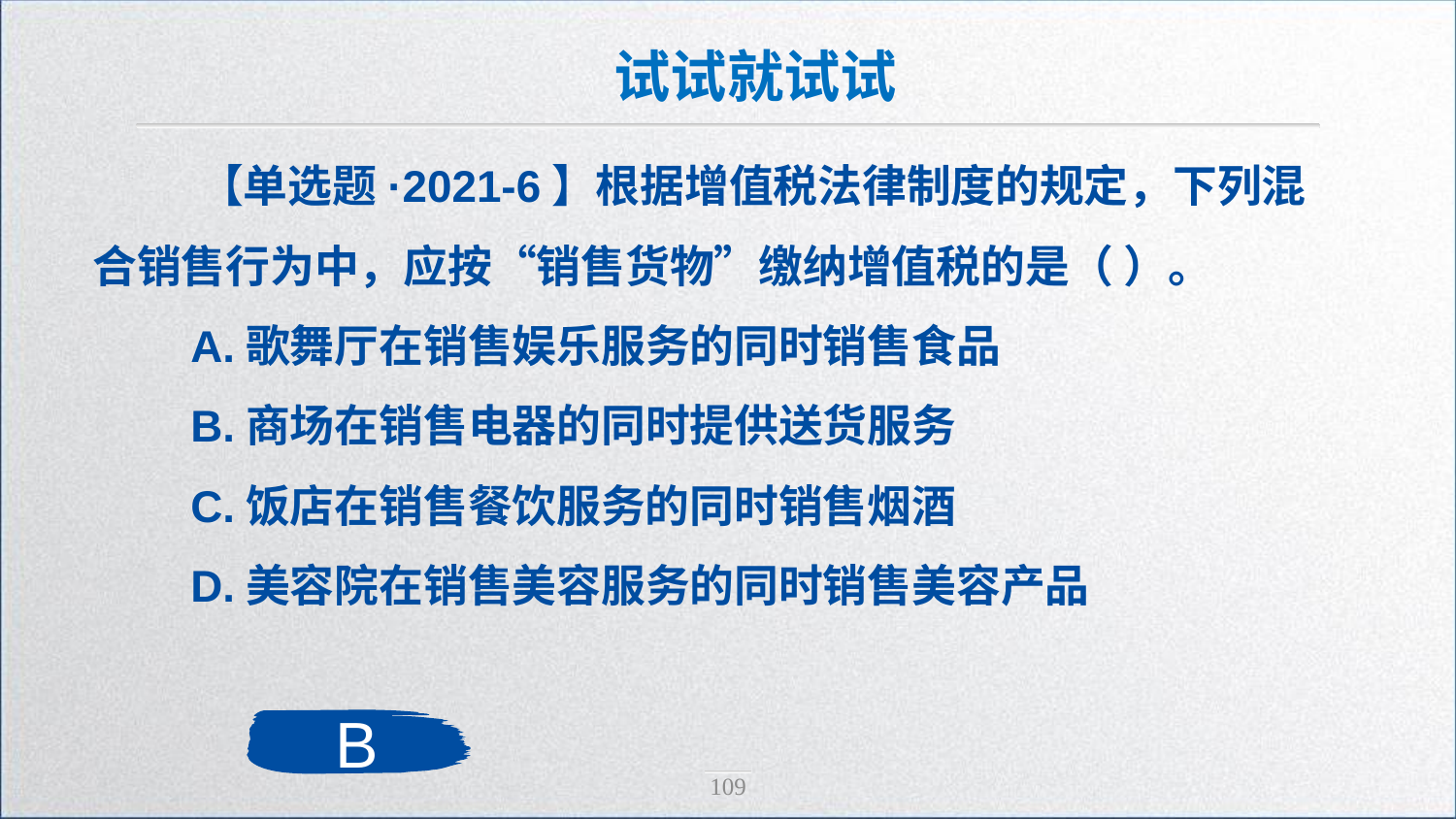

试试就试试
 【单选题·2021-6】根据增值税法律制度的规定，下列混合销售行为中，应按“销售货物”缴纳增值税的是（ ）。
 A.歌舞厅在销售娱乐服务的同时销售食品
 B.商场在销售电器的同时提供送货服务
 C.饭店在销售餐饮服务的同时销售烟酒
 D.美容院在销售美容服务的同时销售美容产品

B
109